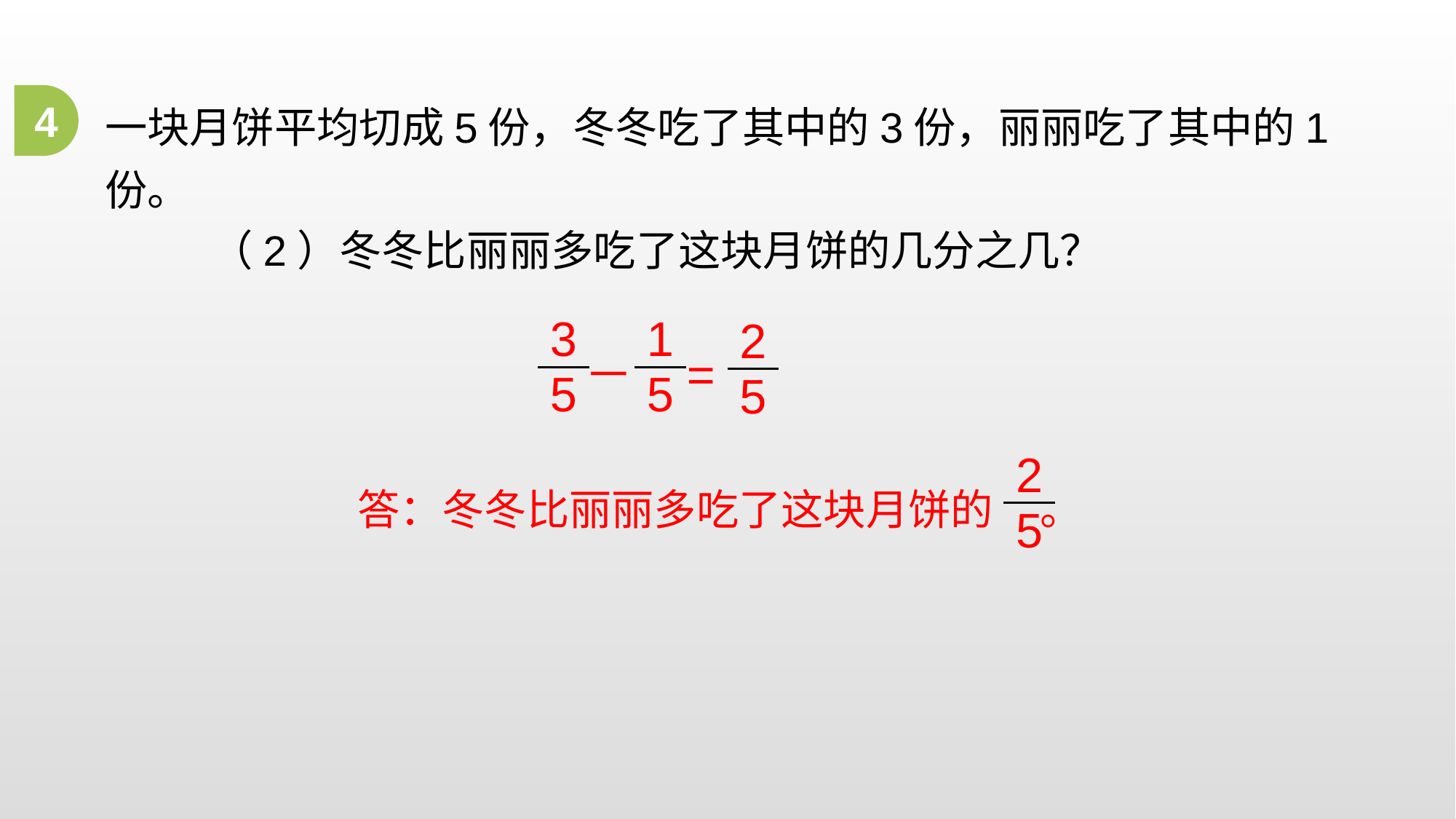

一块月饼平均切成5份，冬冬吃了其中的3份，丽丽吃了其中的1份。
4
（2）冬冬比丽丽多吃了这块月饼的几分之几？
3
5
1
5
－   =
2
5
2
5
答：冬冬比丽丽多吃了这块月饼的     。